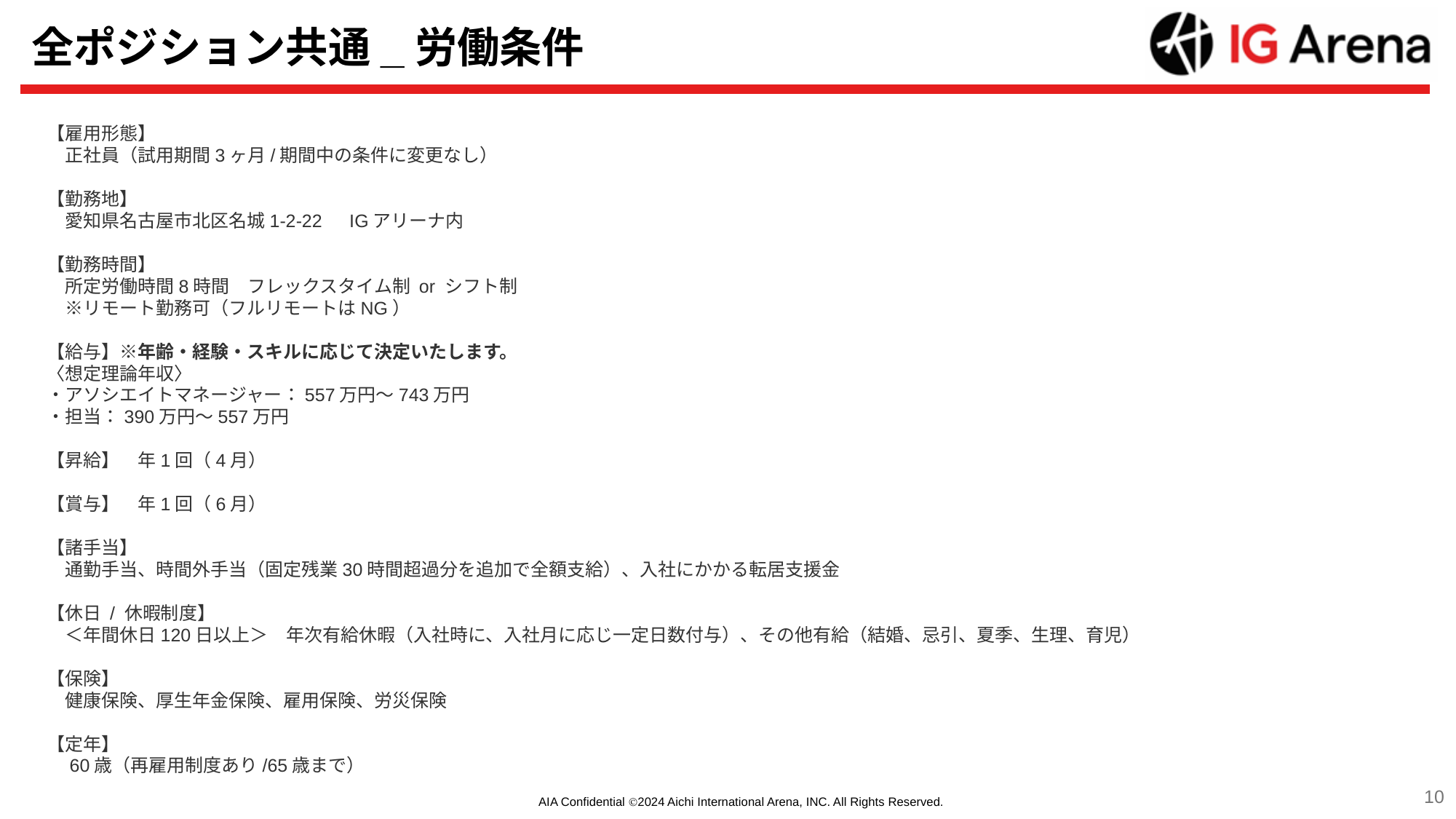

# 全ポジション共通_労働条件
【雇用形態】
　正社員（試用期間3ヶ月/期間中の条件に変更なし）

【勤務地】
　愛知県名古屋市北区名城1-2-22　IGアリーナ内

【勤務時間】
　所定労働時間8時間　フレックスタイム制 or シフト制
　※リモート勤務可（フルリモートはNG）

【給与】※年齢・経験・スキルに応じて決定いたします。
〈想定理論年収〉
・アソシエイトマネージャー：557万円～743万円
・担当：390万円～557万円

【昇給】　年1回（4月）

【賞与】　年1回（6月）

【諸手当】
　通勤手当、時間外手当（固定残業30時間超過分を追加で全額支給）、入社にかかる転居支援金

【休日 / 休暇制度】
　＜年間休日120日以上＞　年次有給休暇（入社時に、入社月に応じ一定日数付与）、その他有給（結婚、忌引、夏季、生理、育児）

【保険】
　健康保険、厚生年金保険、雇用保険、労災保険

【定年】
　60歳（再雇用制度あり/65歳まで）
10